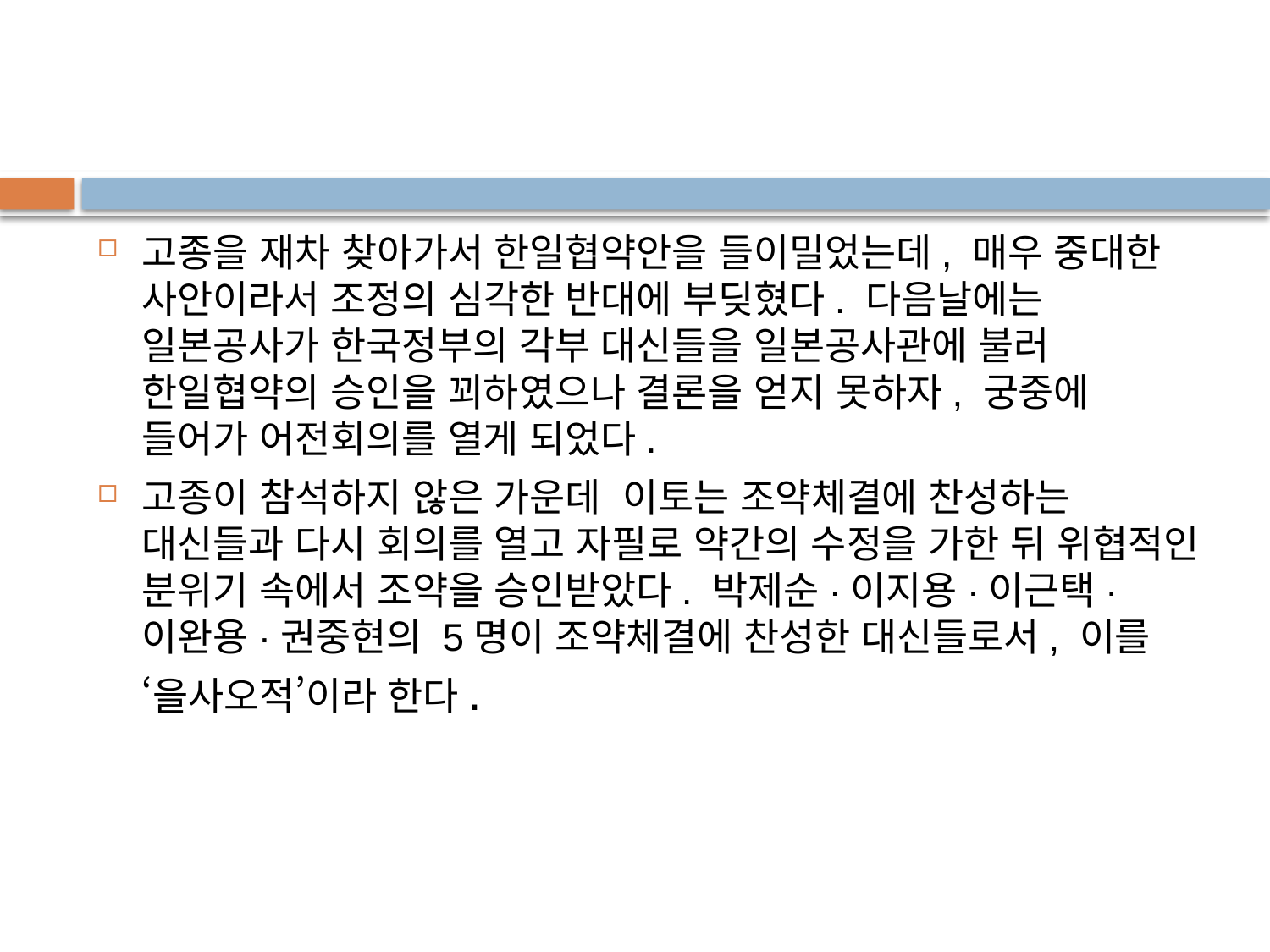

고종을 재차 찾아가서 한일협약안을 들이밀었는데, 매우 중대한 사안이라서 조정의 심각한 반대에 부딪혔다. 다음날에는 일본공사가 한국정부의 각부 대신들을 일본공사관에 불러 한일협약의 승인을 꾀하였으나 결론을 얻지 못하자, 궁중에 들어가 어전회의를 열게 되었다.
고종이 참석하지 않은 가운데  이토는 조약체결에 찬성하는 대신들과 다시 회의를 열고 자필로 약간의 수정을 가한 뒤 위협적인 분위기 속에서 조약을 승인받았다. 박제순·이지용·이근택·이완용·권중현의 5명이 조약체결에 찬성한 대신들로서, 이를 ‘을사오적’이라 한다.